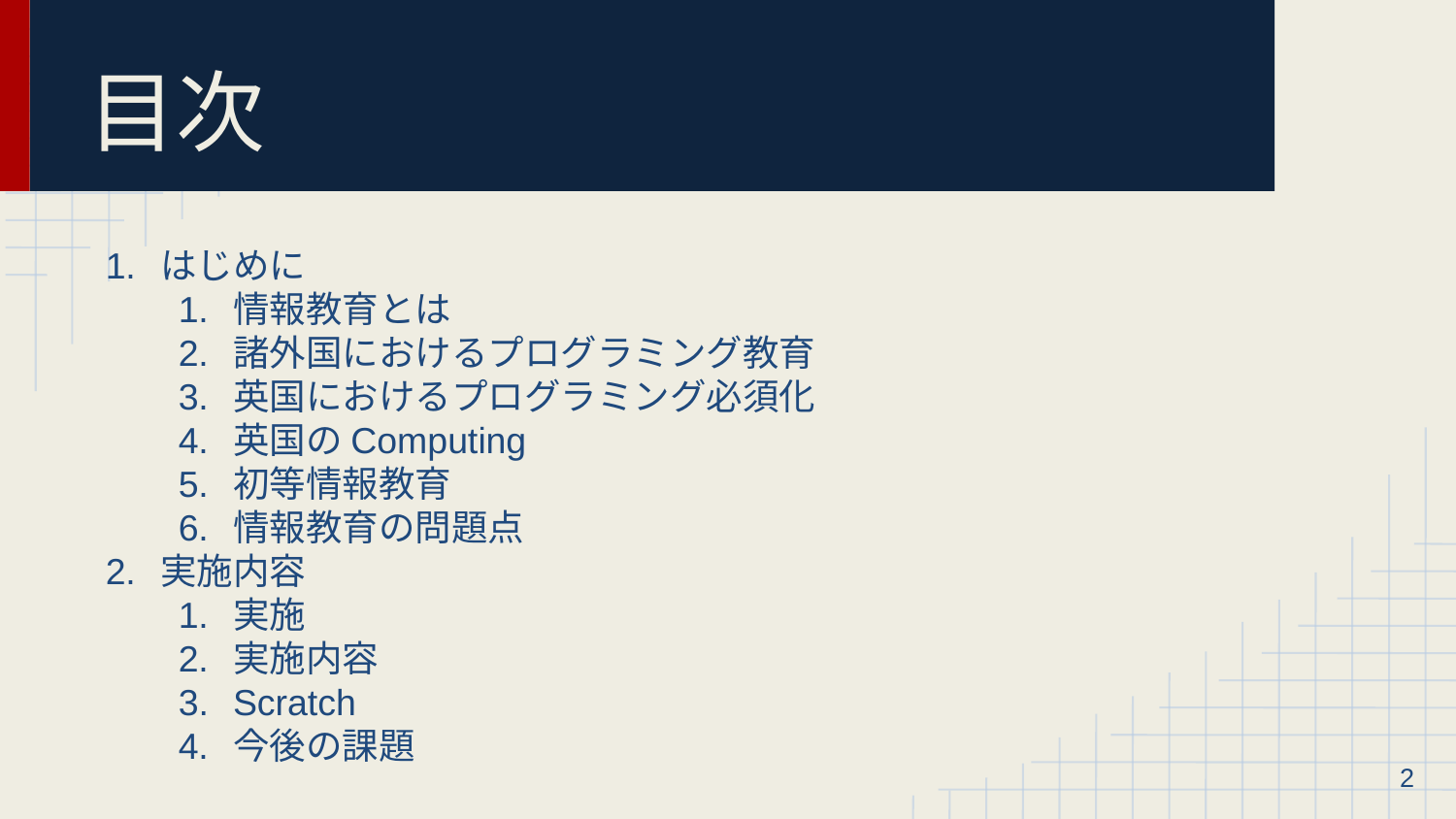

# 目次
はじめに
情報教育とは
諸外国におけるプログラミング教育
英国におけるプログラミング必須化
英国のComputing
初等情報教育
情報教育の問題点
実施内容
実施
実施内容
Scratch
今後の課題

2